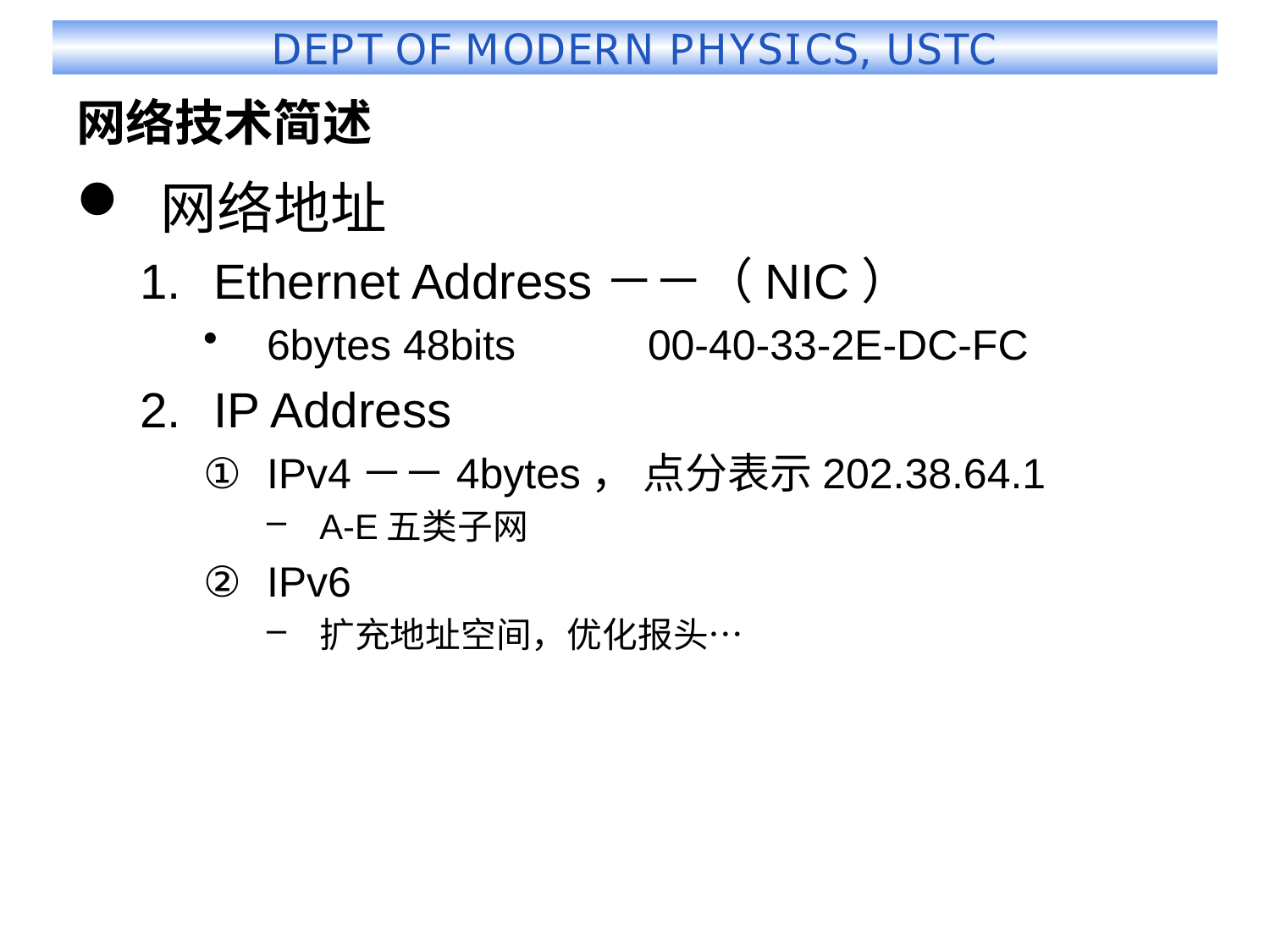

# 网络技术简述
网络地址
Ethernet Address－－（NIC）
6bytes 48bits		00-40-33-2E-DC-FC
IP Address
IPv4－－4bytes， 点分表示202.38.64.1
A-E五类子网
IPv6
扩充地址空间，优化报头…